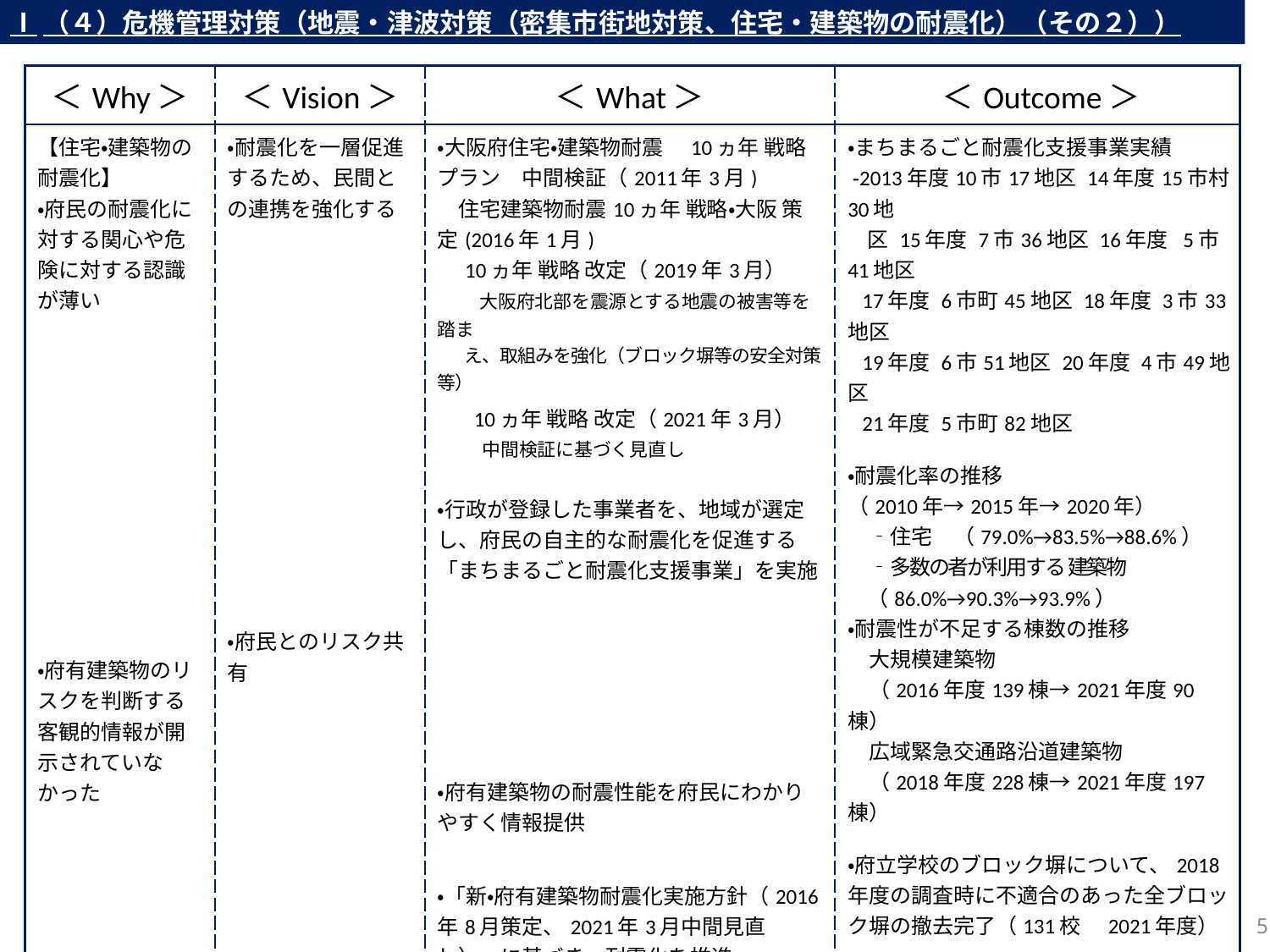

Ⅰ（４）危機管理対策（地震・津波対策（密集市街地対策、住宅・建築物の耐震化）（その２））
| ＜Why＞ | ＜Vision＞ | ＜What＞ | ＜Outcome＞ |
| --- | --- | --- | --- |
| 【住宅・建築物の耐震化】 ・府民の耐震化に対する関心や危険に対する認識が薄い ・府有建築物のリスクを判断する客観的情報が開示されていなかった | ・耐震化を一層促進するため、民間との連携を強化する ・府民とのリスク共有 | ・大阪府住宅・建築物耐震　10ヵ年 戦略プラン　中間検証（2011年3月) 　住宅建築物耐震10ヵ年 戦略・大阪 策定(2016年1月) 　10ヵ年 戦略 改定（2019年3月） 　　大阪府北部を震源とする地震の被害等を踏ま 　 え、取組みを強化（ブロック塀等の安全対策等） 　10ヵ年 戦略 改定（2021年3月） 　　 中間検証に基づく見直し 　　 ・行政が登録した事業者を、地域が選定し、府民の自主的な耐震化を促進する「まちまるごと耐震化支援事業」を実施 ・府有建築物の耐震性能を府民にわかりやすく情報提供 ・「新・府有建築物耐震化実施方針（2016年8月策定、2021年3月中間見直し）」に基づき、耐震化を推進 | ・まちまるごと耐震化支援事業実績 ‐2013年度10市17地区 14年度15市村30地 区 15年度 7市36地区 16年度 5市41地区 17年度 6市町45地区 18年度 3市33地区 19年度 6市51地区 20年度 4市49地区 21年度 5市町82地区 ・耐震化率の推移 （2010年→2015年→2020年） 　‐住宅　（79.0%→83.5%→88.6%） 　‐多数の者が利用する 建築物 　（86.0%→90.3%→93.9%） ・耐震性が不足する棟数の推移 　大規模建築物 　（2016年度139棟→2021年度90棟） 　広域緊急交通路沿道建築物 　（2018年度228棟→2021年度197棟） ・府立学校のブロック塀について、2018年度の調査時に不適合のあった全ブロック塀の撤去完了（131校　2021年度） ・グーグルマップを活用し、府有建築物の耐震性能を地図上に表示し、府HPに掲載 （2009年度～） ・耐震化率の推移 (2008年度→2017年度→2021年度) 　-府有建築物　（63.9%→90.1%→96.1%） 　-うち災害時に重要な機能を果たす建築物 　（68.8%→2018年度に100％達成） |
5